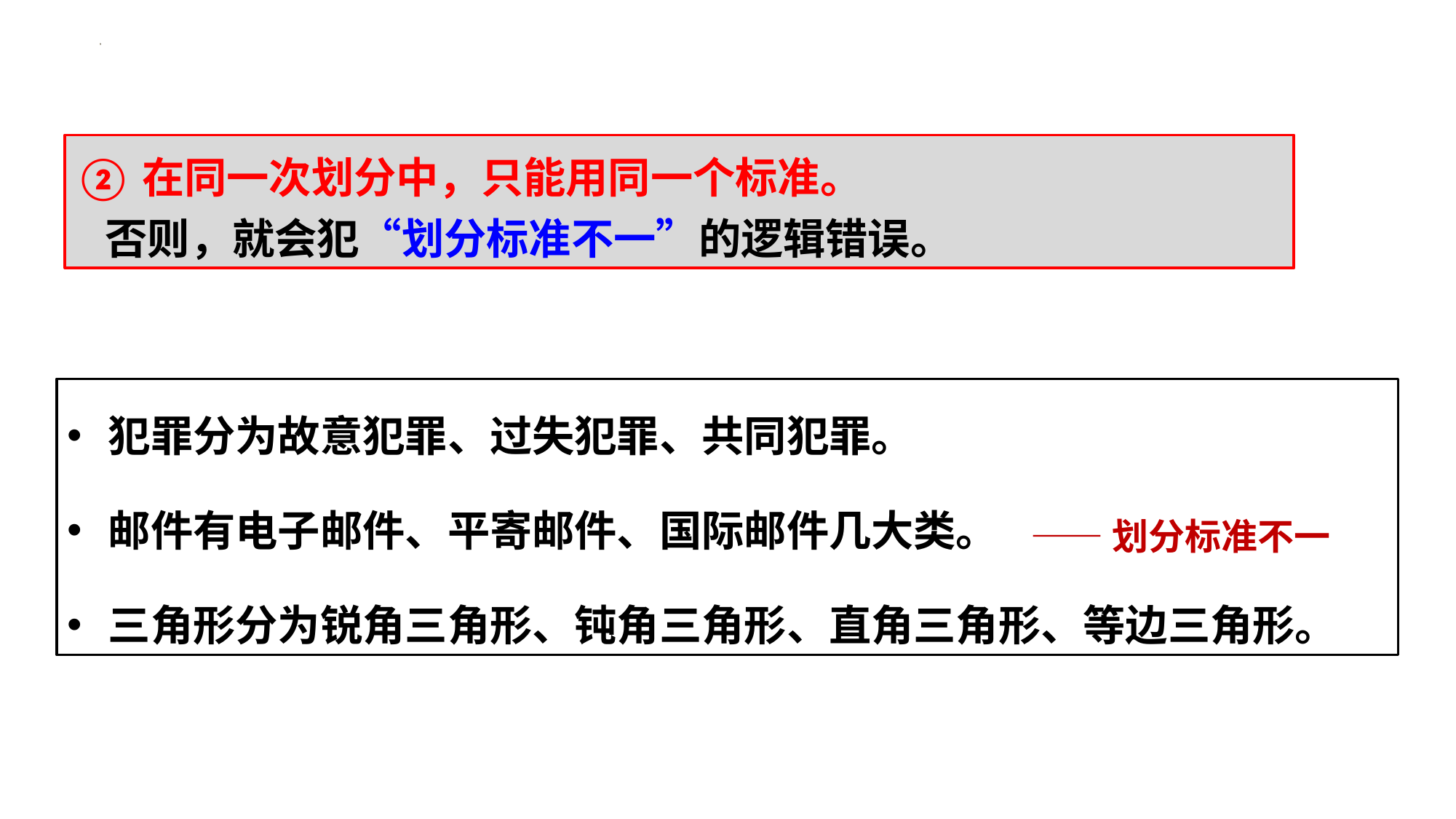

2、
明确外延的方法
②在同一次划分中，只能用同一个标准。
  否则，就会犯“划分标准不一”的逻辑错误。
犯罪分为故意犯罪、过失犯罪、共同犯罪。
邮件有电子邮件、平寄邮件、国际邮件几大类。
三角形分为锐角三角形、钝角三角形、直角三角形、等边三角形。
——划分标准不一